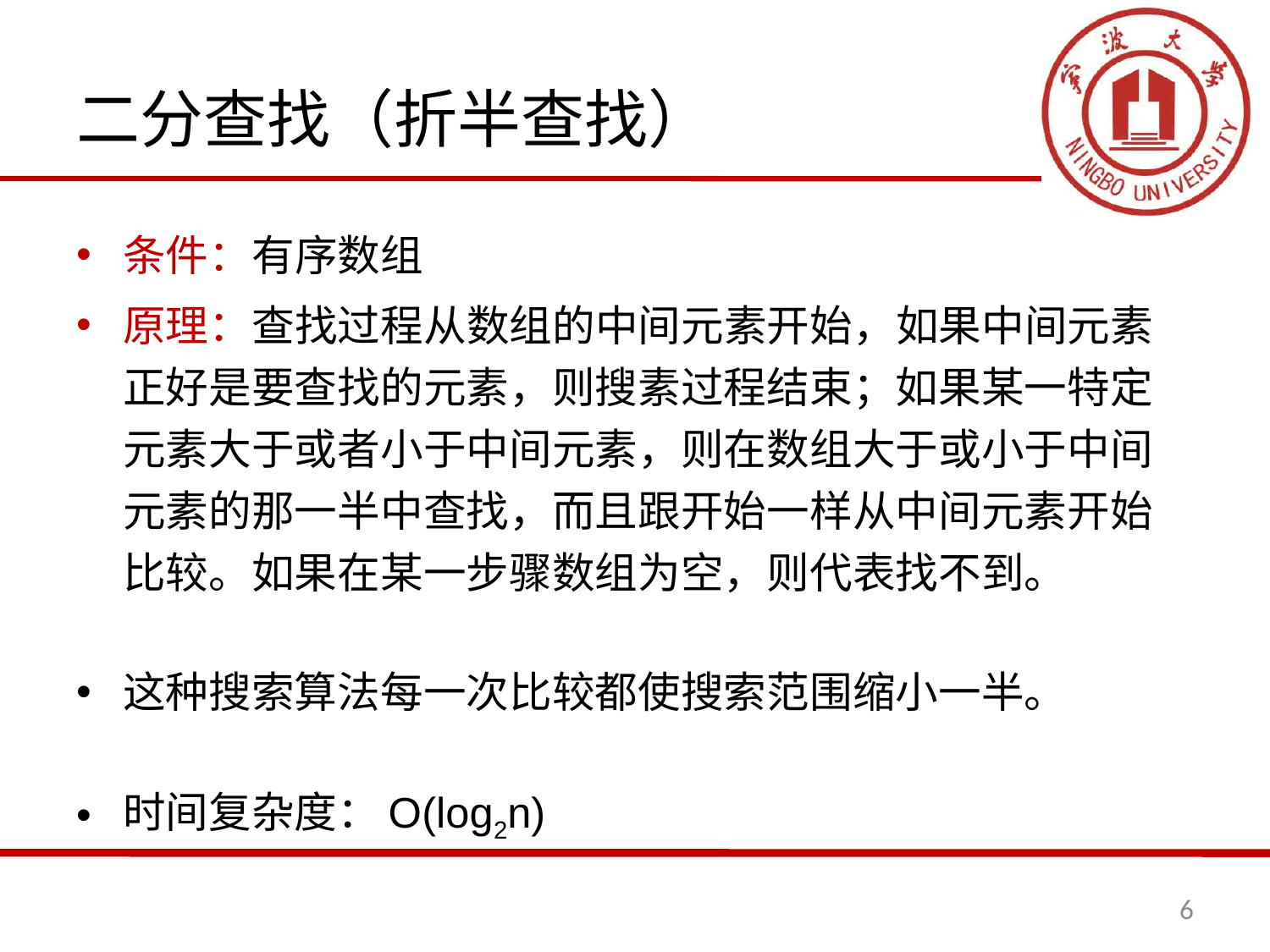

# 二分查找（折半查找）
条件：有序数组
原理：查找过程从数组的中间元素开始，如果中间元素正好是要查找的元素，则搜素过程结束；如果某一特定元素大于或者小于中间元素，则在数组大于或小于中间元素的那一半中查找，而且跟开始一样从中间元素开始比较。如果在某一步骤数组为空，则代表找不到。

这种搜索算法每一次比较都使搜索范围缩小一半。

时间复杂度：O(log2n)
6